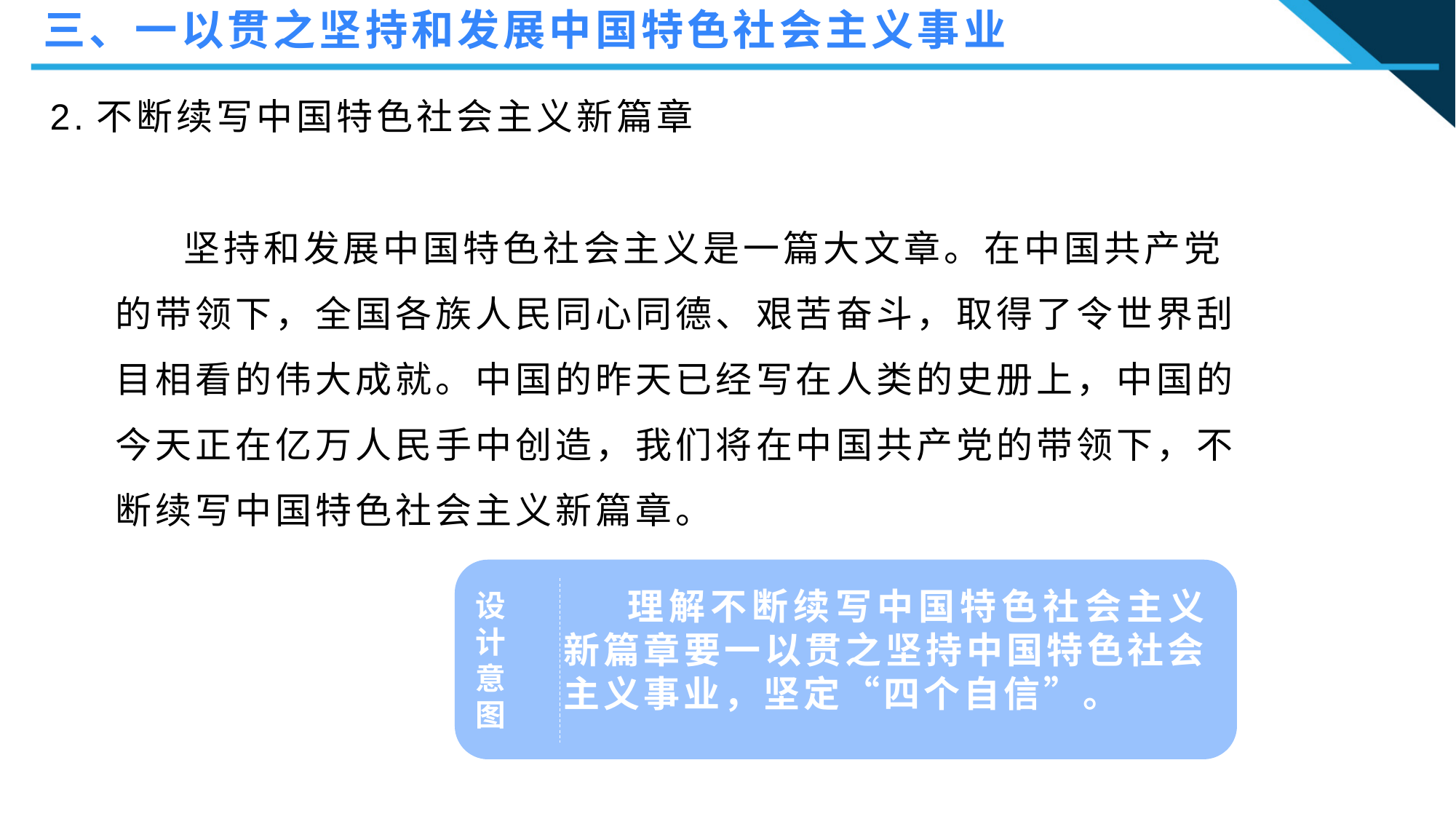

三、一以贯之坚持和发展中国特色社会主义事业
2.不断续写中国特色社会主义新篇章
学生活动：阅读材料
     坚持和发展中国特色社会主义是一篇大文章。在中国共产党的带领下，全国各族人民同心同德、艰苦奋斗，取得了令世界刮目相看的伟大成就。中国的昨天已经写在人类的史册上，中国的今天正在亿万人民手中创造，我们将在中国共产党的带领下，不断续写中国特色社会主义新篇章。
设
计
意
图
    理解不断续写中国特色社会主义新篇章要一以贯之坚持中国特色社会主义事业，坚定“四个自信”。